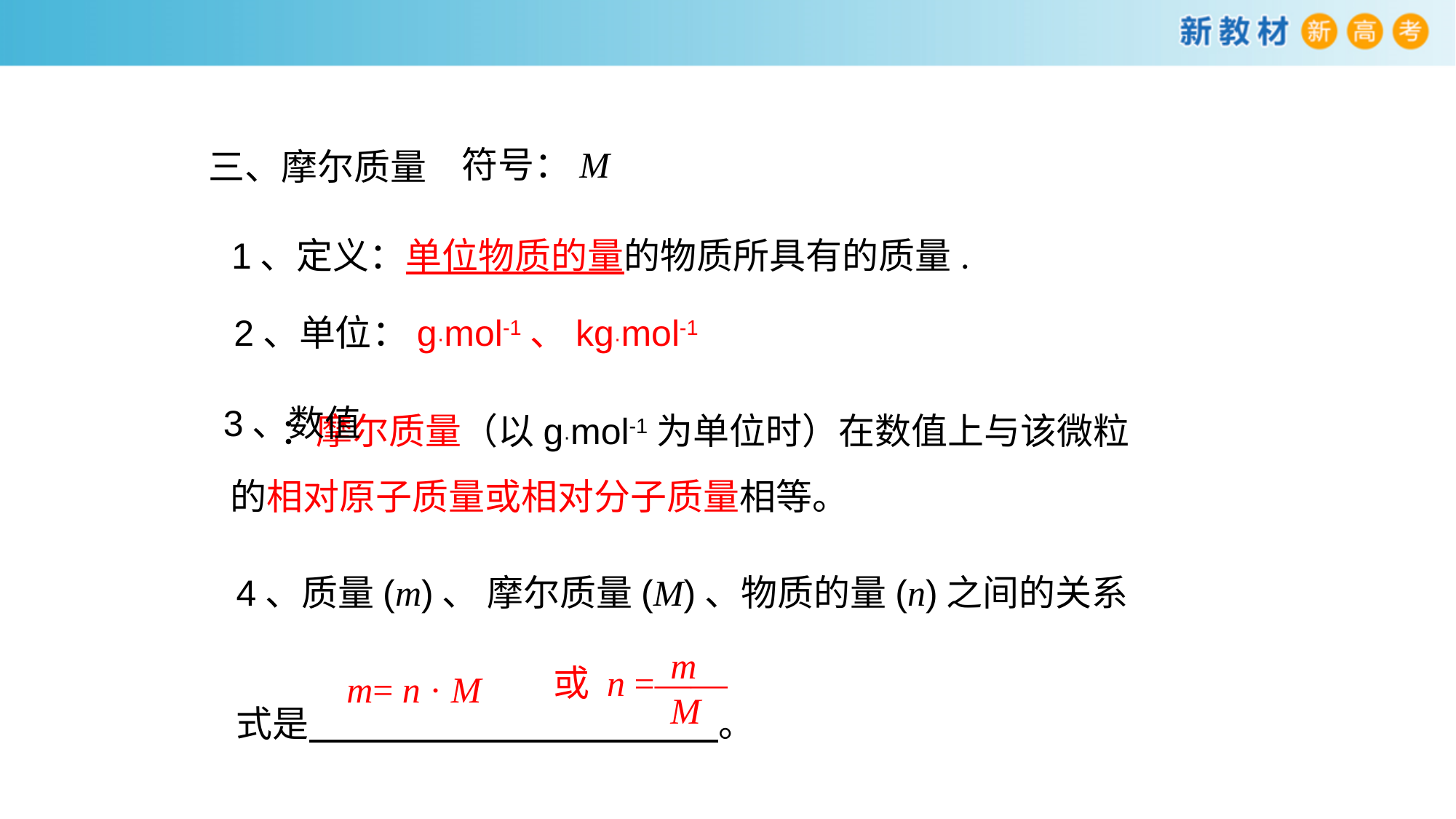

符号：M
三、摩尔质量
1、定义：单位物质的量的物质所具有的质量.
2、单位：g·mol-1、kg·mol-1
          ：摩尔质量（以g·mol-1为单位时）在数值上与该微粒的相对原子质量或相对分子质量相等。
 3、数值
4、质量(m)、 摩尔质量(M)、物质的量(n)之间的关系

式是                                                  。
m
或 n =——
M
m= n · M